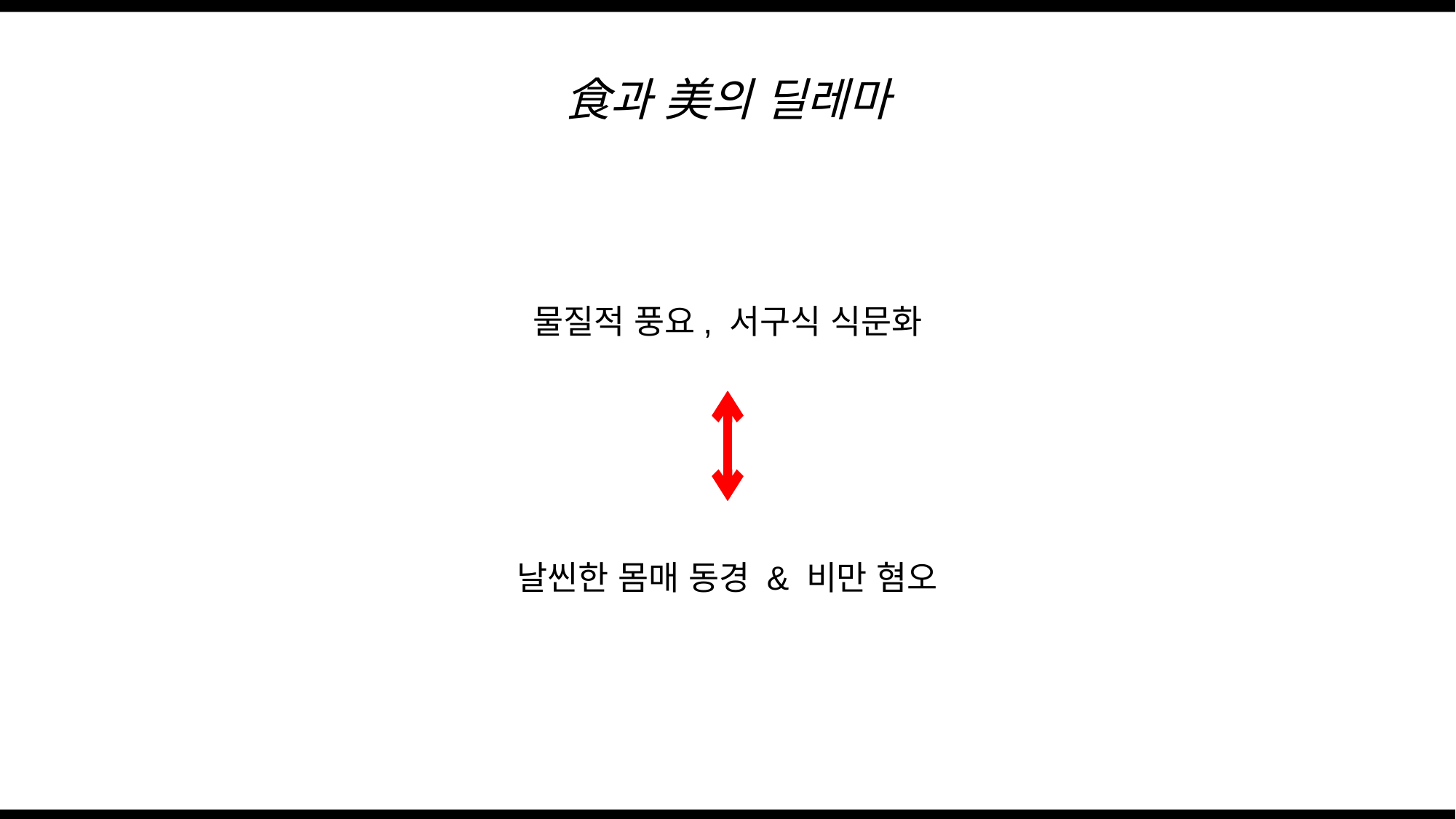

食과 美의 딜레마
물질적 풍요, 서구식 식문화
날씬한 몸매 동경 & 비만 혐오